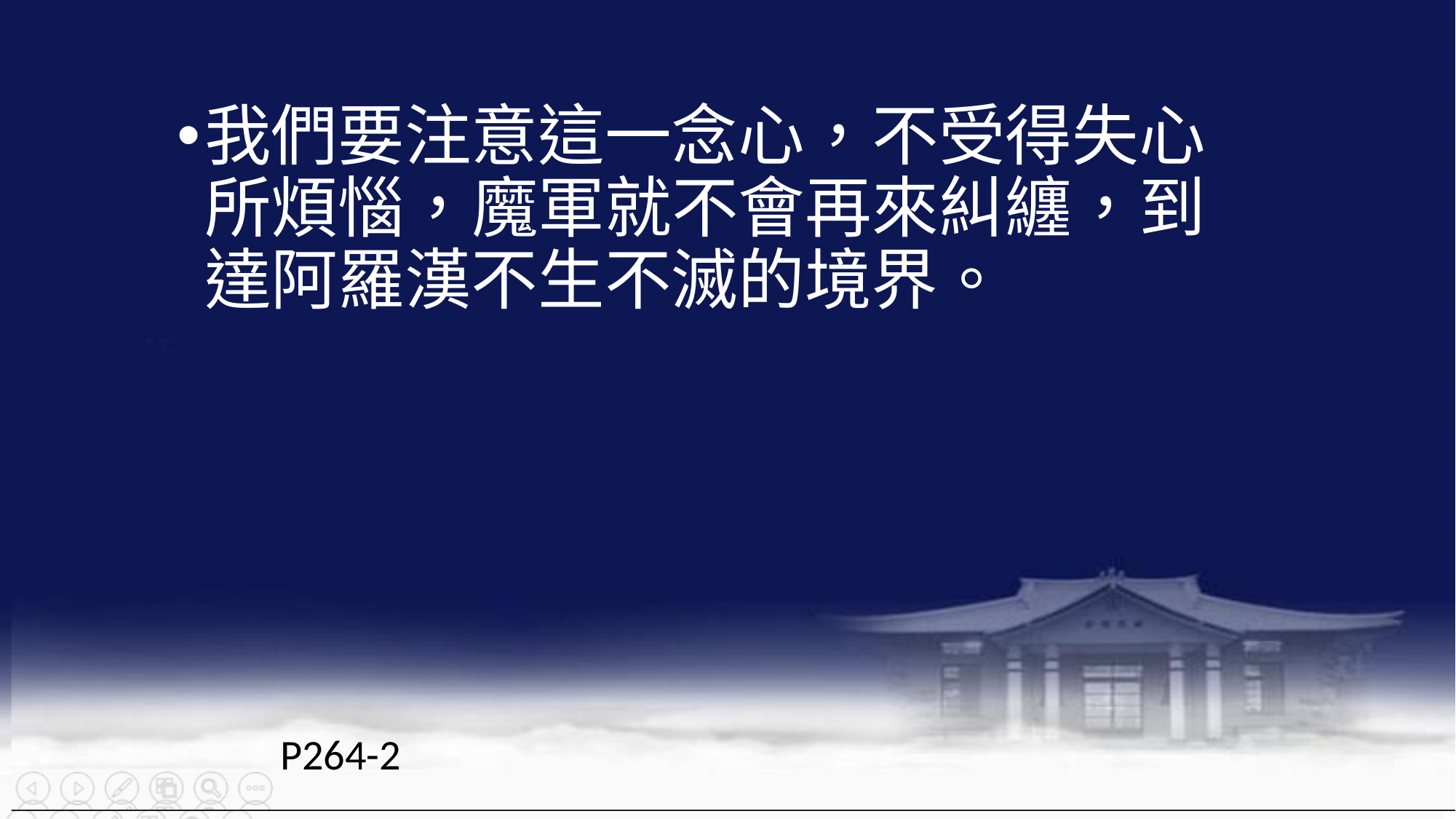

我們要注意這一念心，不受得失心所煩惱，魔軍就不會再來糾纏，到達阿羅漢不生不滅的境界。
P264-2